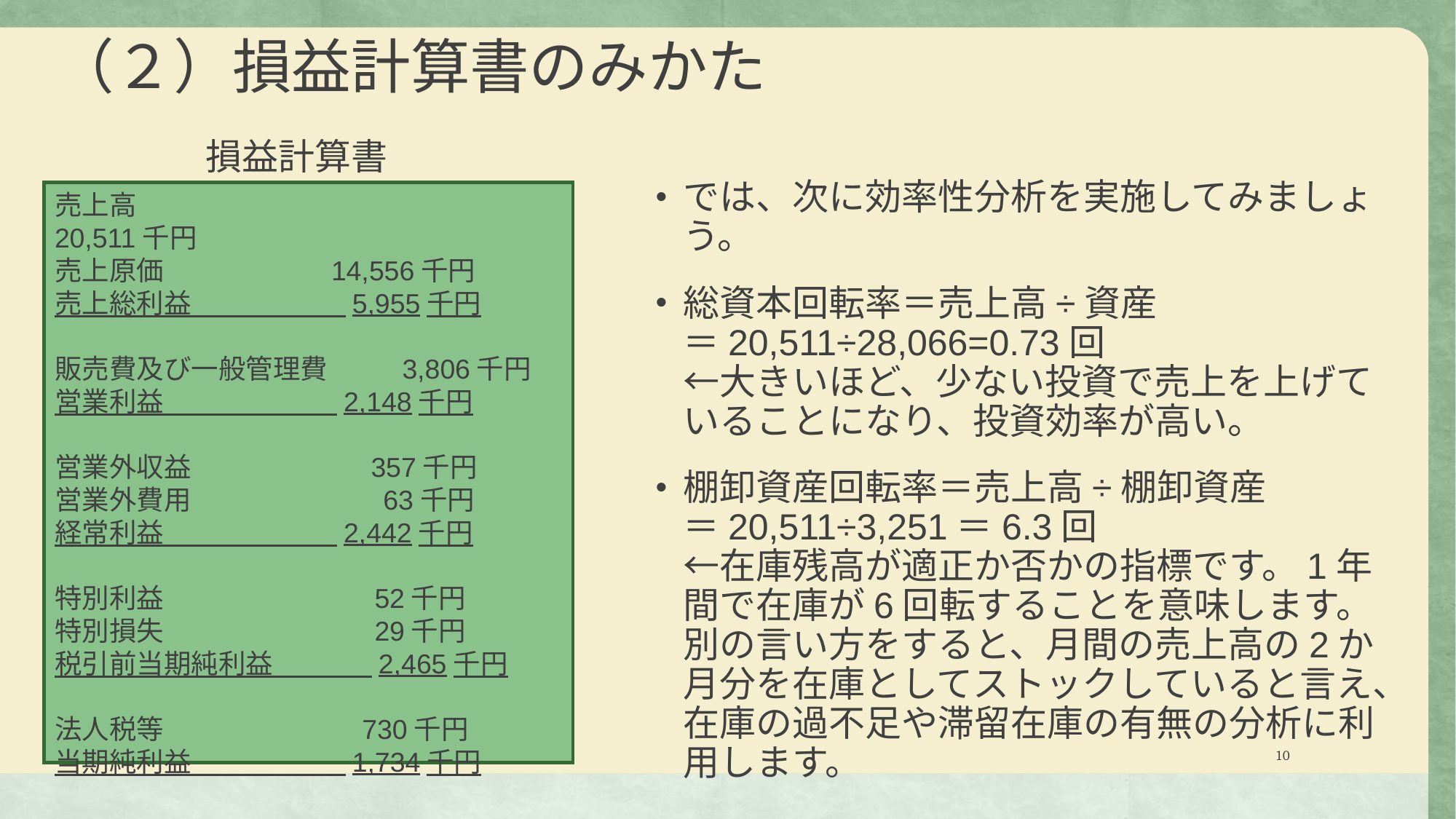

# （２）損益計算書のみかた
損益計算書
では、次に効率性分析を実施してみましょう。
総資本回転率＝売上高÷資産
＝20,511÷28,066=0.73回
←大きいほど、少ない投資で売上を上げていることになり、投資効率が高い。
棚卸資産回転率＝売上高÷棚卸資産
＝20,511÷3,251＝6.3回
←在庫残高が適正か否かの指標です。1年間で在庫が6回転することを意味します。別の言い方をすると、月間の売上高の2か月分を在庫としてストックしていると言え、在庫の過不足や滞留在庫の有無の分析に利用します。

売上高    　　　　　　　　　　　　　20,511千円
売上原価                          14,556千円
売上総利益                         5,955千円

販売費及び一般管理費           3,806千円
営業利益                            2,148千円

営業外収益                            357千円
営業外費用                              63千円
経常利益                            2,442千円

特別利益                                 52千円
特別損失                                 29千円
税引前当期純利益                2,465千円

法人税等                               730千円
当期純利益                         1,734千円
10